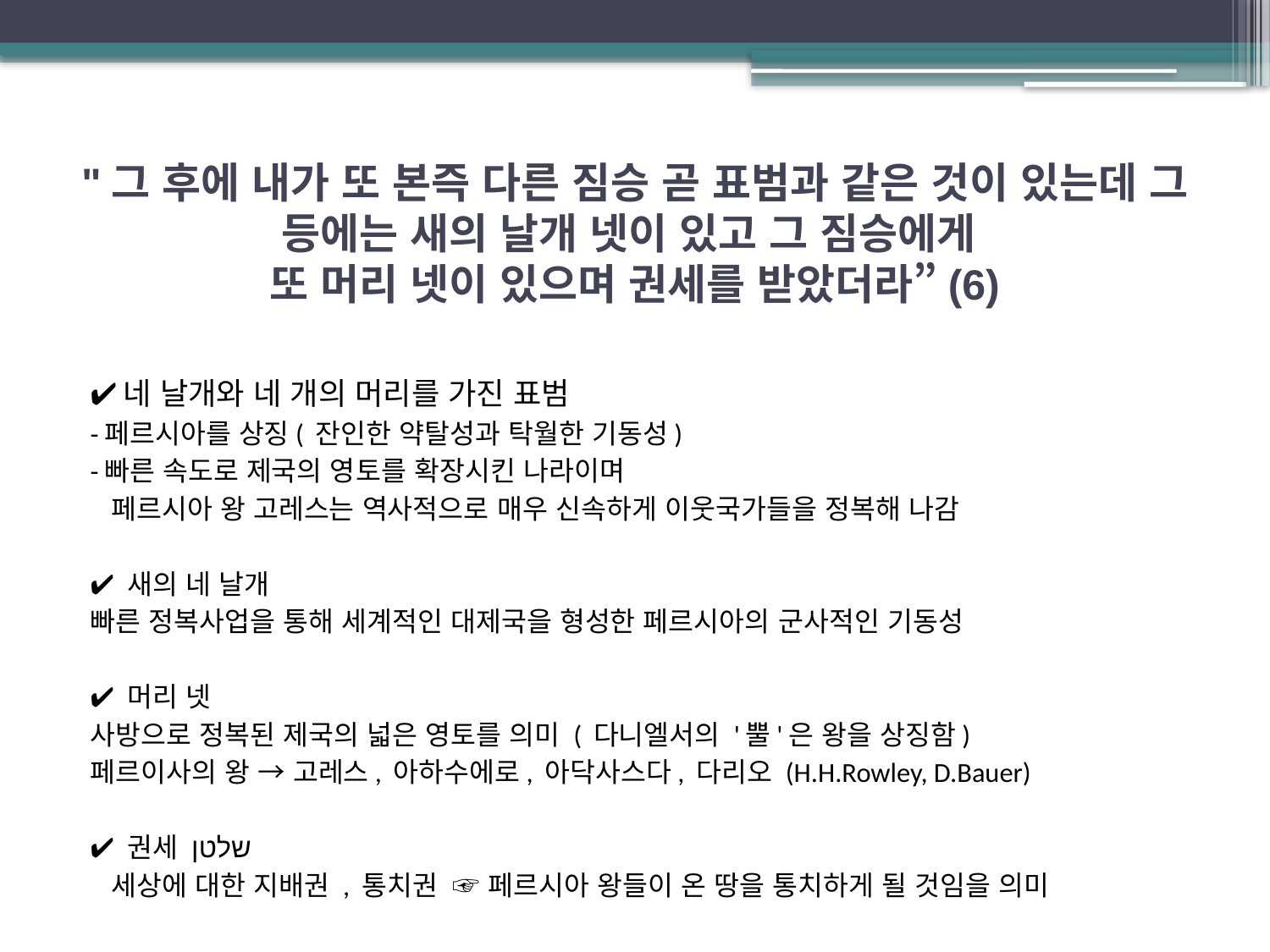

# "그 후에 내가 또 본즉 다른 짐승 곧 표범과 같은 것이 있는데 그 등에는 새의 날개 넷이 있고 그 짐승에게 또 머리 넷이 있으며 권세를 받았더라”(6)

✔네 날개와 네 개의 머리를 가진 표범
-페르시아를 상징( 잔인한 약탈성과 탁월한 기동성)
-빠른 속도로 제국의 영토를 확장시킨 나라이며
  페르시아 왕 고레스는 역사적으로 매우 신속하게 이웃국가들을 정복해 나감

✔ 새의 네 날개
빠른 정복사업을 통해 세계적인 대제국을 형성한 페르시아의 군사적인 기동성

✔ 머리 넷
사방으로 정복된 제국의 넓은 영토를 의미 ( 다니엘서의 '뿔'은 왕을 상징함)
페르이사의 왕 → 고레스, 아하수에로, 아닥사스다, 다리오 (H.H.Rowley, D.Bauer)

✔ 권세 שלטן
  세상에 대한 지배권 , 통치권  ☞ 페르시아 왕들이 온 땅을 통치하게 될 것임을 의미